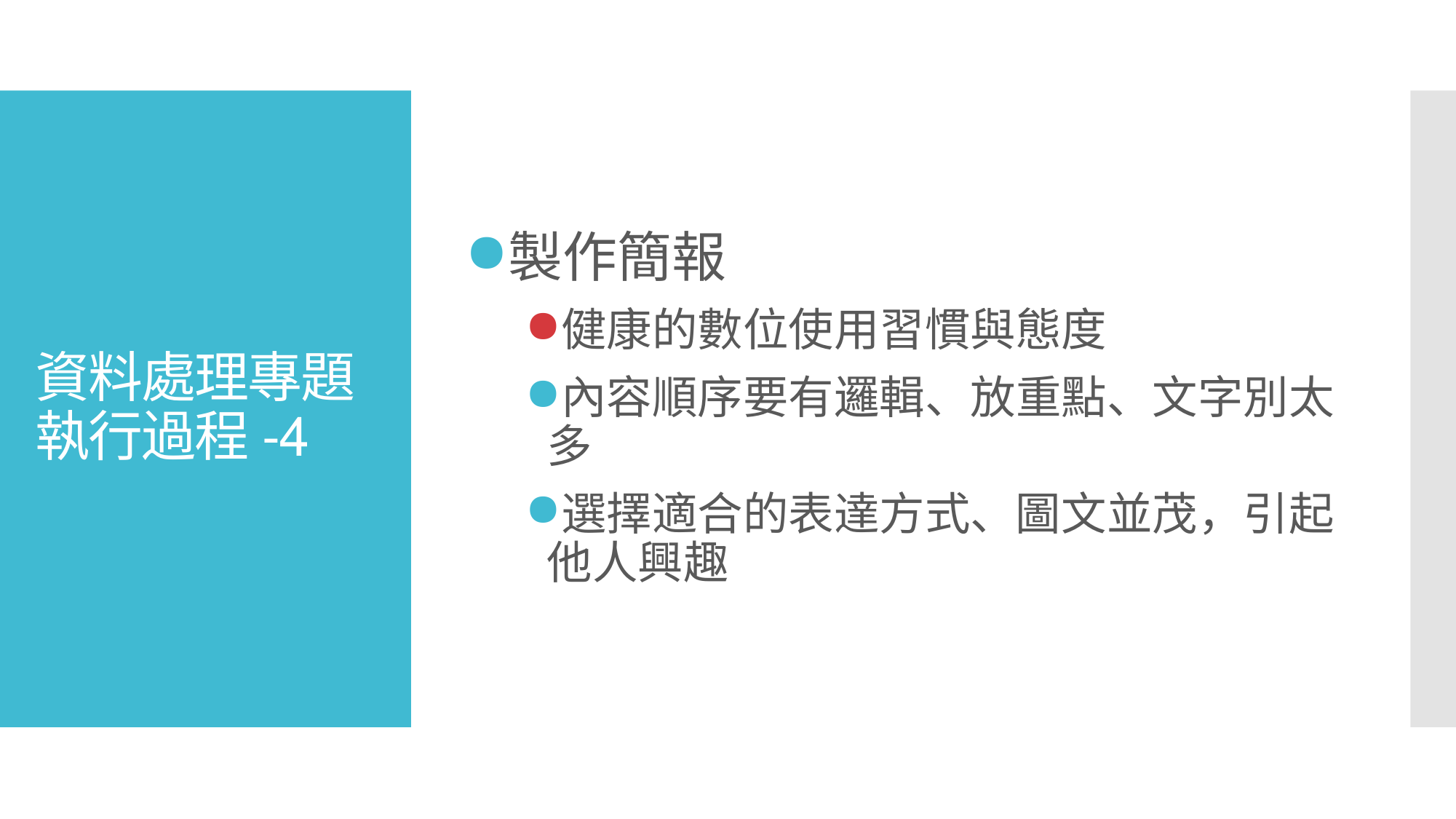

製作簡報
健康的數位使用習慣與態度
內容順序要有邏輯、放重點、文字別太多
選擇適合的表達方式、圖文並茂，引起他人興趣
# 資料處理專題
執行過程-4